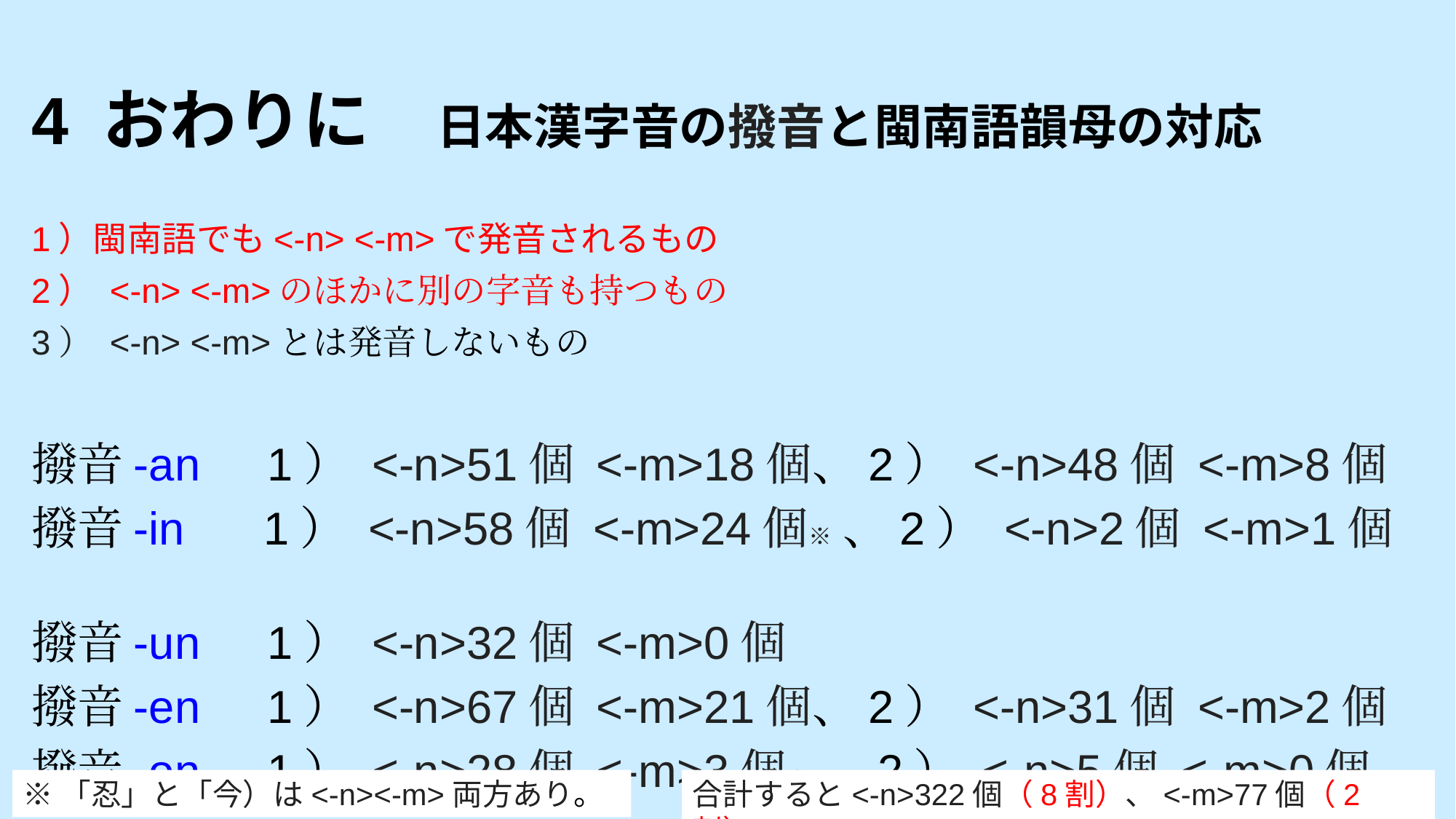

# 4 おわりに　日本漢字音の撥音と閩南語韻母の対応
1）閩南語でも<-n> <-m>で発音されるもの
2） <-n> <-m>のほかに別の字音も持つもの
3） <-n> <-m>とは発音しないもの

撥音-an　1） <-n>51個 <-m>18個、2） <-n>48個 <-m>8個
撥音-in　 1） <-n>58個 <-m>24個※ 、2） <-n>2個 <-m>1個
撥音-un　1） <-n>32個 <-m>0個
撥音-en　1） <-n>67個 <-m>21個、2） <-n>31個 <-m>2個
撥音-on　1） <-n>28個 <-m>3個※ 、2） <-n>5個 <-m>0個
※「忍」と「今）は<-n><-m>両方あり。
合計すると<-n>322個（8割）、<-m>77個（2割）。